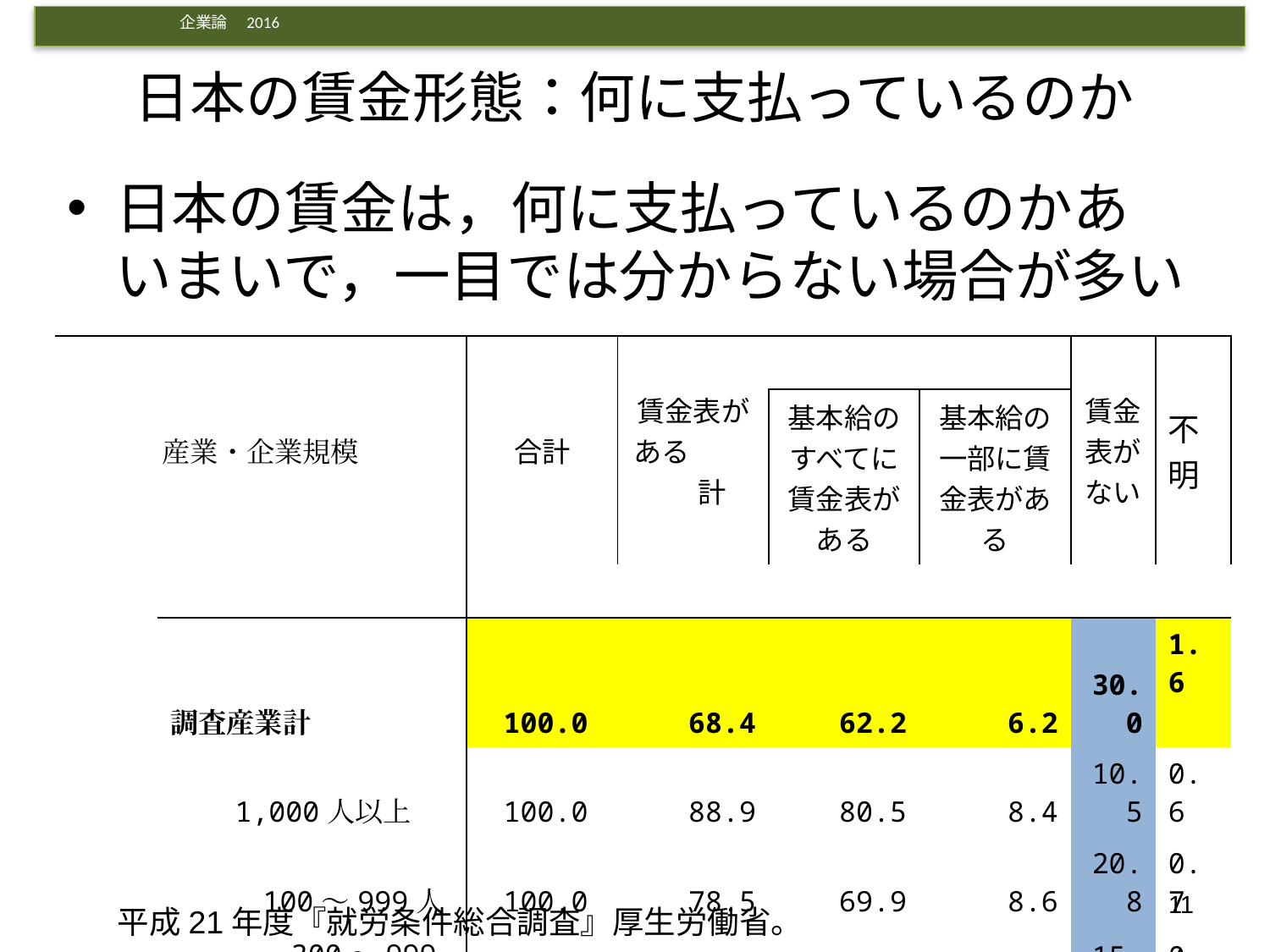

# 日本の賃金形態：何に支払っているのか
日本の賃金は，何に支払っているのかあいまいで，一目では分からない場合が多い

| 産業・企業規模 |  |  |  |  |  |  | 合計 | 賃金表がある 計 |  |  | 賃金表がない | 不明 |
| --- | --- | --- | --- | --- | --- | --- | --- | --- | --- | --- | --- | --- |
|  |  |  |  |  |  |  |  |  | 基本給のすべてに賃金表がある | 基本給の一部に賃金表がある |  |  |
|  |  |  |  |  |  |  |  |  |  |  |  |  |
|  |  |  | 調査産業計 |  |  |  | 100.0 | 68.4 | 62.2 | 6.2 | 30.0 | 1.6 |
|  |  |  | 1,000人以上 |  |  |  | 100.0 | 88.9 | 80.5 | 8.4 | 10.5 | 0.6 |
|  |  |  | 100～999人 |  |  |  | 100.0 | 78.5 | 69.9 | 8.6 | 20.8 | 0.7 |
|  |  |  | 300～999人 |  |  |  | 100.0 | 84.1 | 75.8 | 8.3 | 15.6 | 0.3 |
|  |  |  | 100～299人 |  |  |  | 100.0 | 76.8 | 68.1 | 8.7 | 22.4 | 0.8 |
|  |  |  | 30～ 99人 |  |  |  | 100.0 | 64.1 | 58.9 | 5.2 | 34.0 | 1.9 |
11
平成21年度『就労条件総合調査』厚生労働省。